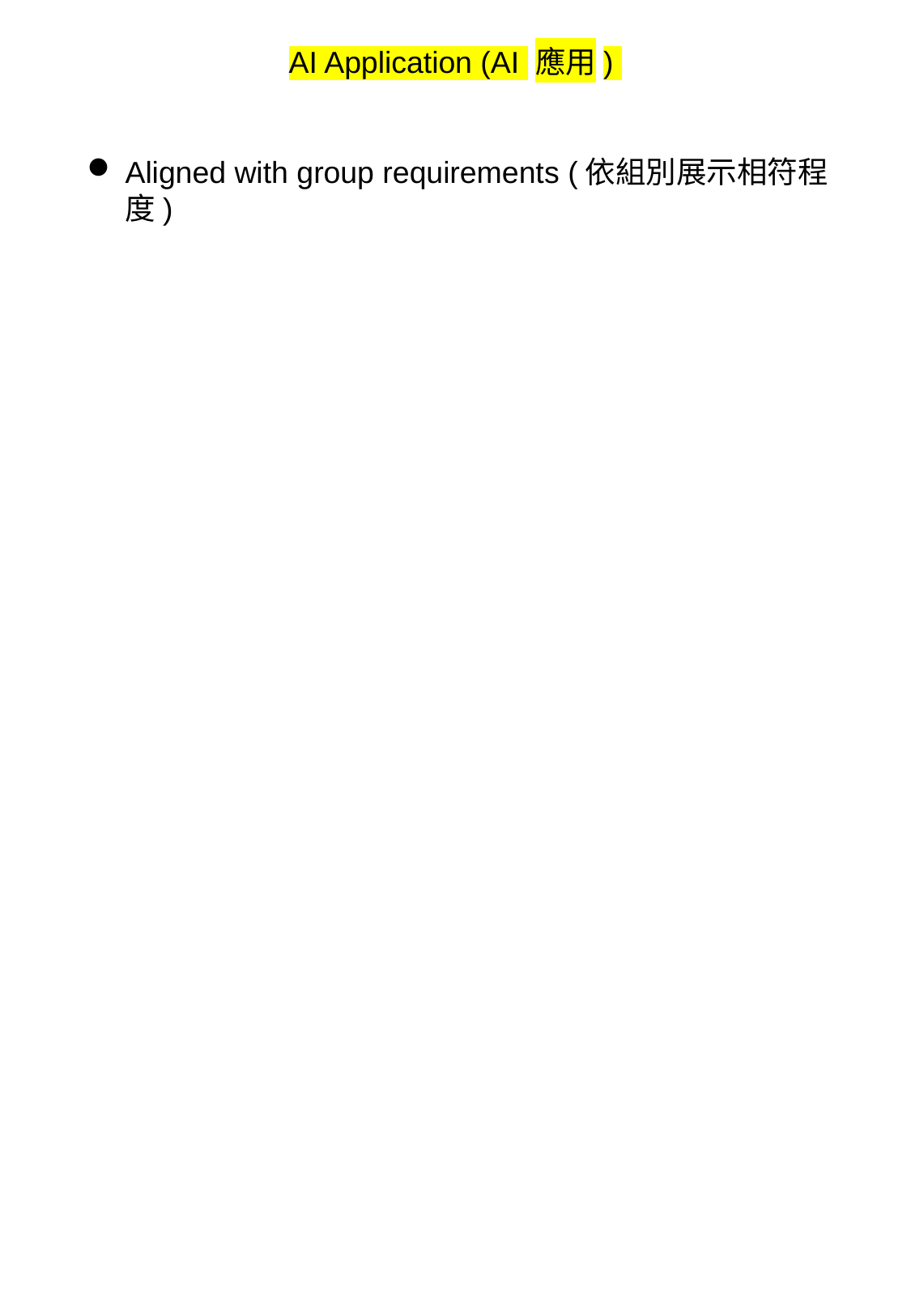

# AI Application (AI 應用)
Aligned with group requirements (依組別展示相符程度)